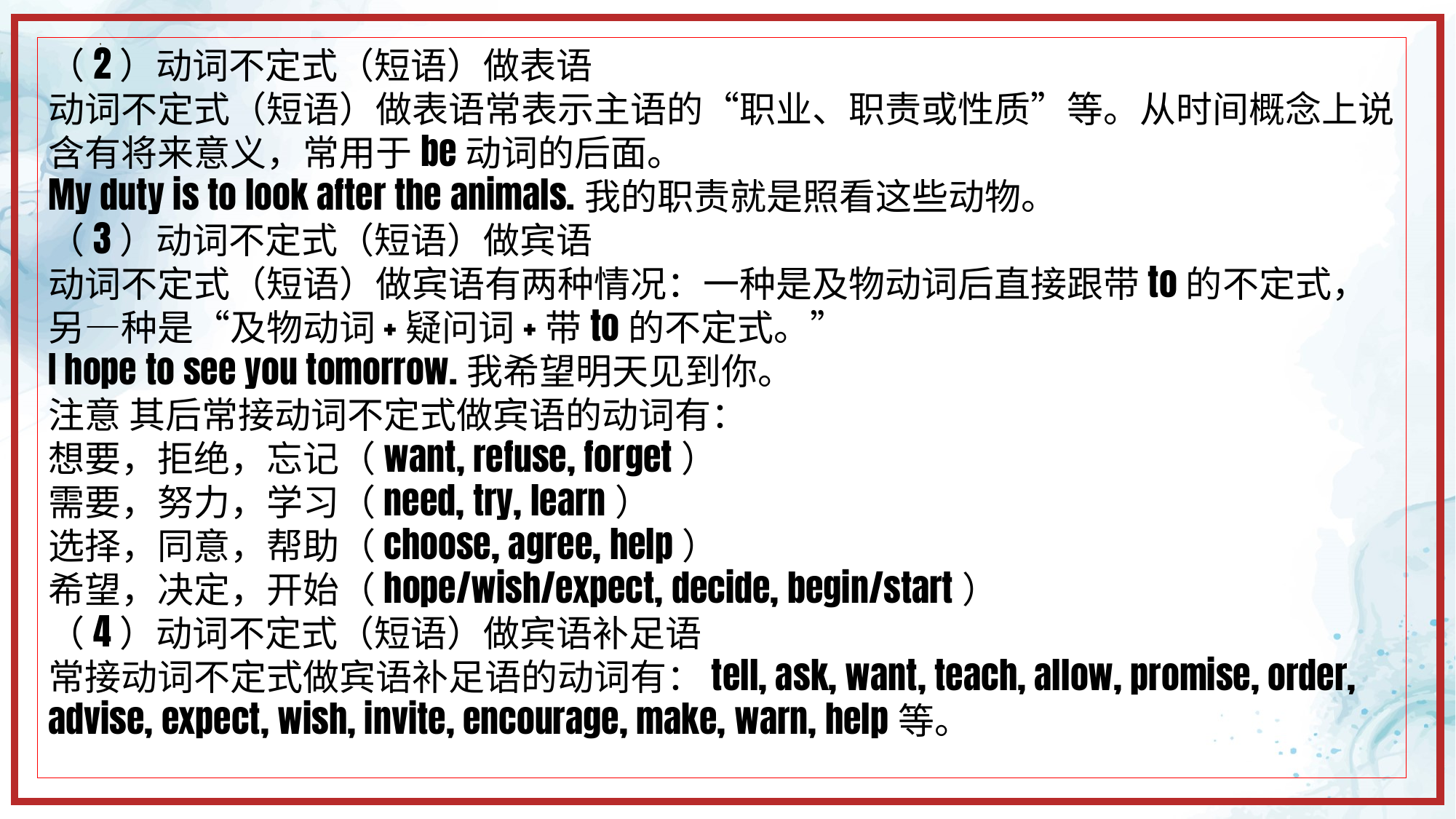

（2）动词不定式（短语）做表语
动词不定式（短语）做表语常表示主语的“职业、职责或性质”等。从时间概念上说含有将来意义，常用于be动词的后面。
My duty is to look after the animals.我的职责就是照看这些动物。
（3）动词不定式（短语）做宾语
动词不定式（短语）做宾语有两种情况：一种是及物动词后直接跟带to的不定式，另—种是“及物动词+疑问词+带to的不定式。”
I hope to see you tomorrow.我希望明天见到你。
注意 其后常接动词不定式做宾语的动词有：
想要，拒绝，忘记（want, refuse, forget）
需要，努力，学习（need, try, learn）
选择，同意，帮助（choose, agree, help）
希望，决定，开始（hope/wish/expect, decide, begin/start）
（4）动词不定式（短语）做宾语补足语
常接动词不定式做宾语补足语的动词有：tell, ask, want, teach, allow, promise, order, advise, expect, wish, invite, encourage, make, warn, help等。